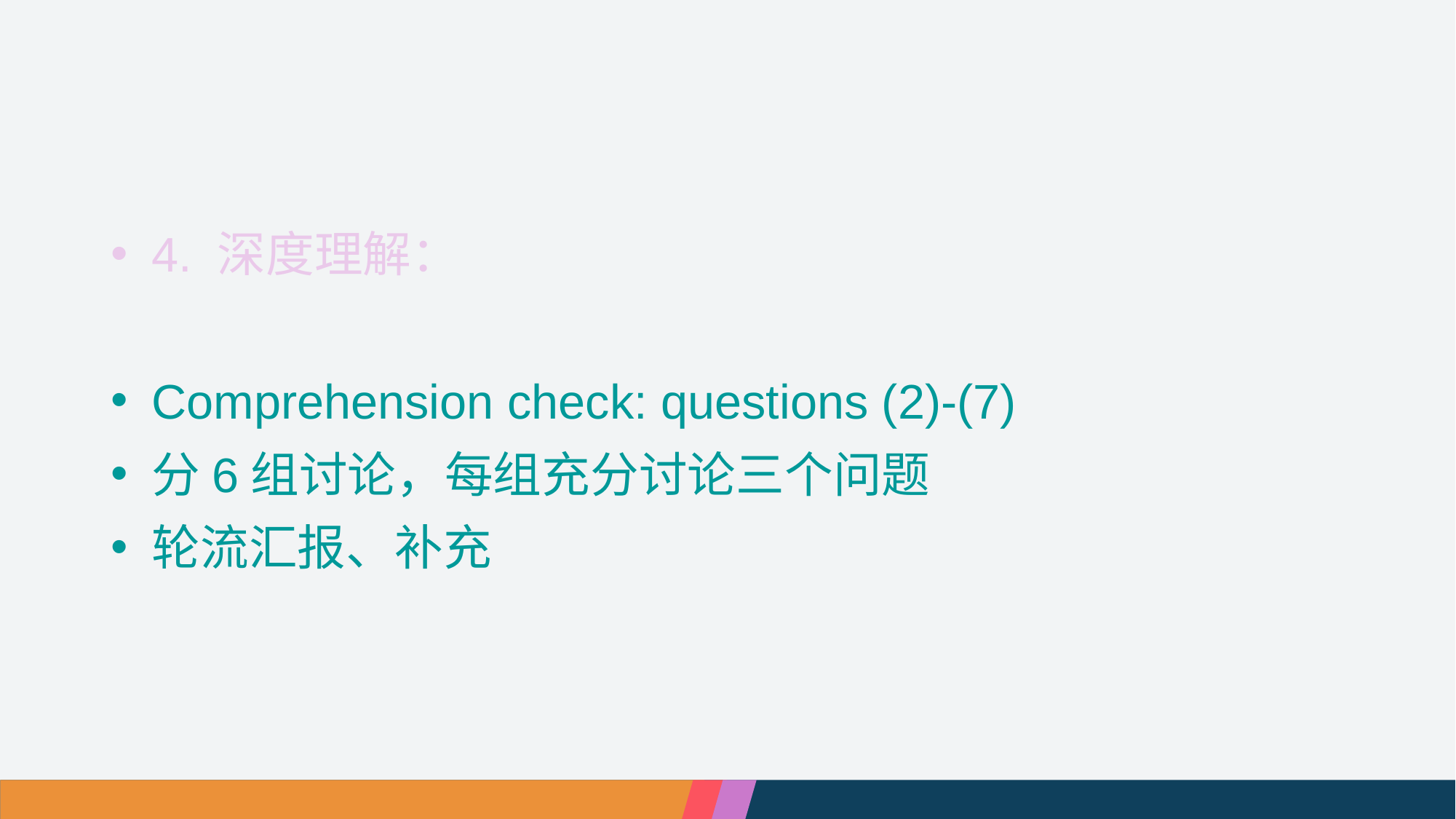

#
4. 深度理解：

Comprehension check: questions (2)-(7)
分6组讨论，每组充分讨论三个问题
轮流汇报、补充